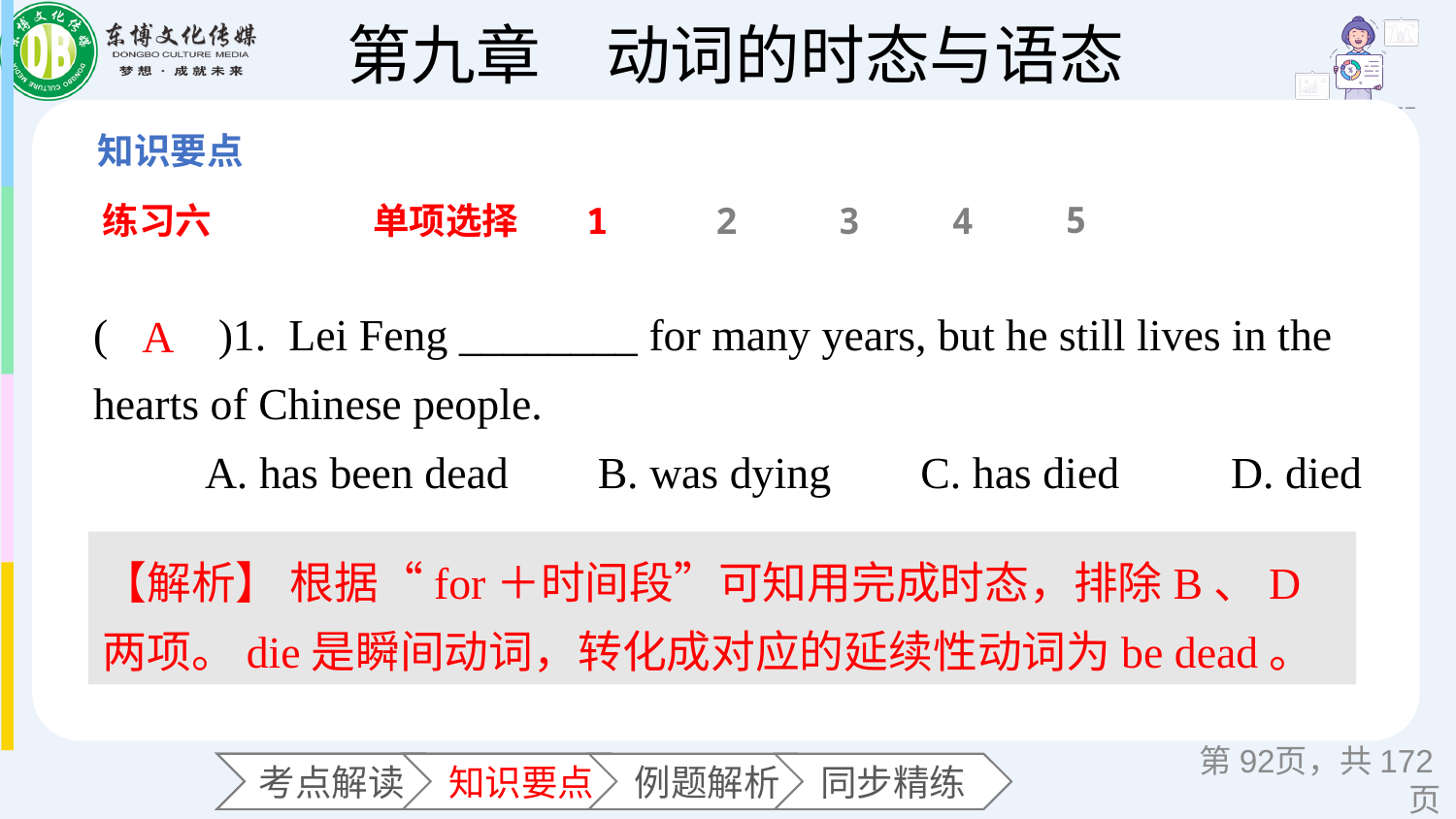

5
练习六
单项选择
1
2
3
4
(　　)1.  Lei Feng ________ for many years, but he still lives in the hearts of Chinese people.
          A. has been dead        B. was dying        C. has died          D. died
A
【解析】 根据“for＋时间段”可知用完成时态，排除B、D两项。die是瞬间动词，转化成对应的延续性动词为be dead。
第92页，共172页